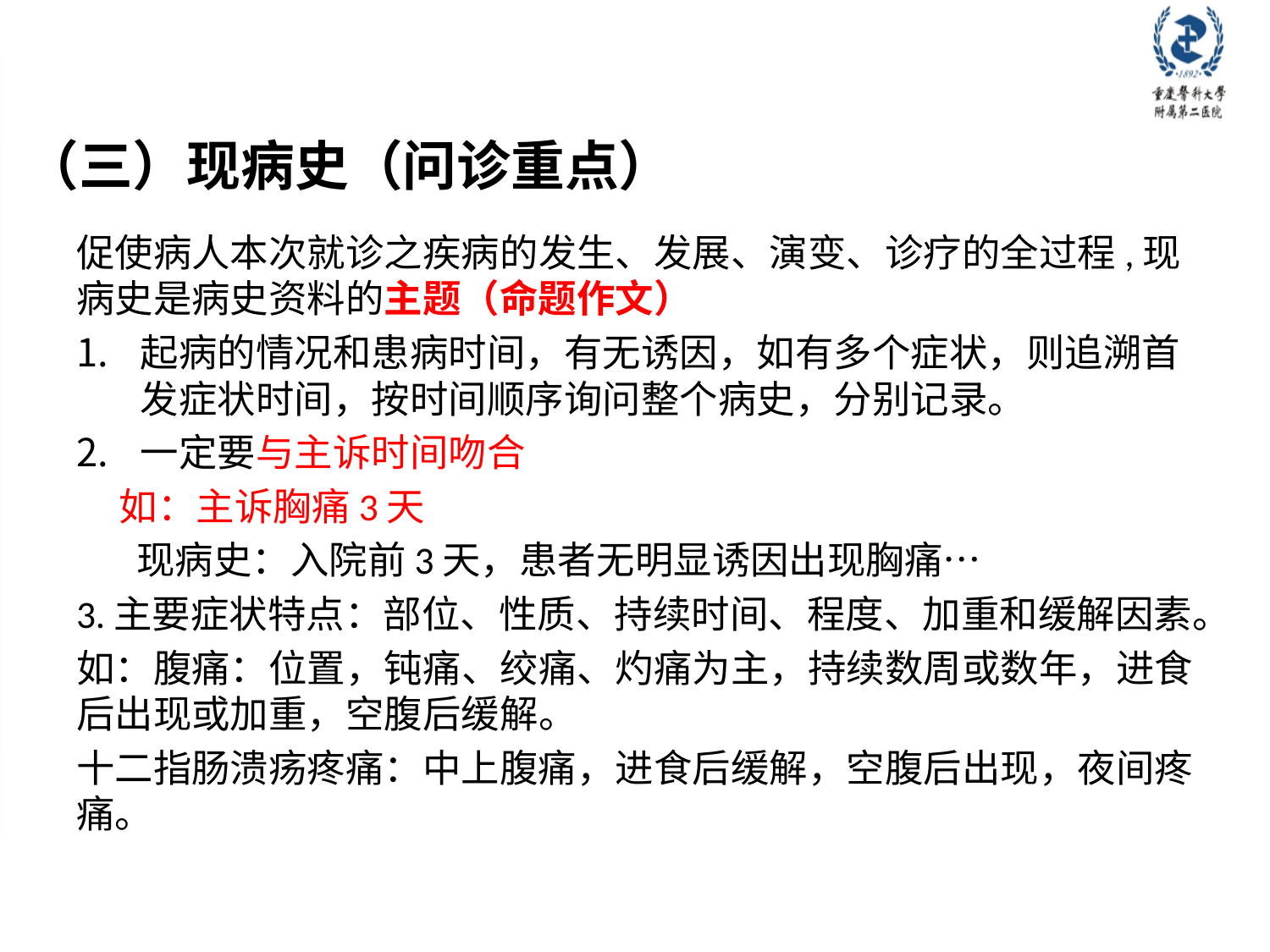

# （三）现病史（问诊重点）
促使病人本次就诊之疾病的发生、发展、演变、诊疗的全过程,现病史是病史资料的主题（命题作文）
起病的情况和患病时间，有无诱因，如有多个症状，则追溯首发症状时间，按时间顺序询问整个病史，分别记录。
一定要与主诉时间吻合
    如：主诉胸痛3天
      现病史：入院前3天，患者无明显诱因出现胸痛…
3.主要症状特点：部位、性质、持续时间、程度、加重和缓解因素。
如：腹痛：位置，钝痛、绞痛、灼痛为主，持续数周或数年，进食后出现或加重，空腹后缓解。
十二指肠溃疡疼痛：中上腹痛，进食后缓解，空腹后出现，夜间疼痛。